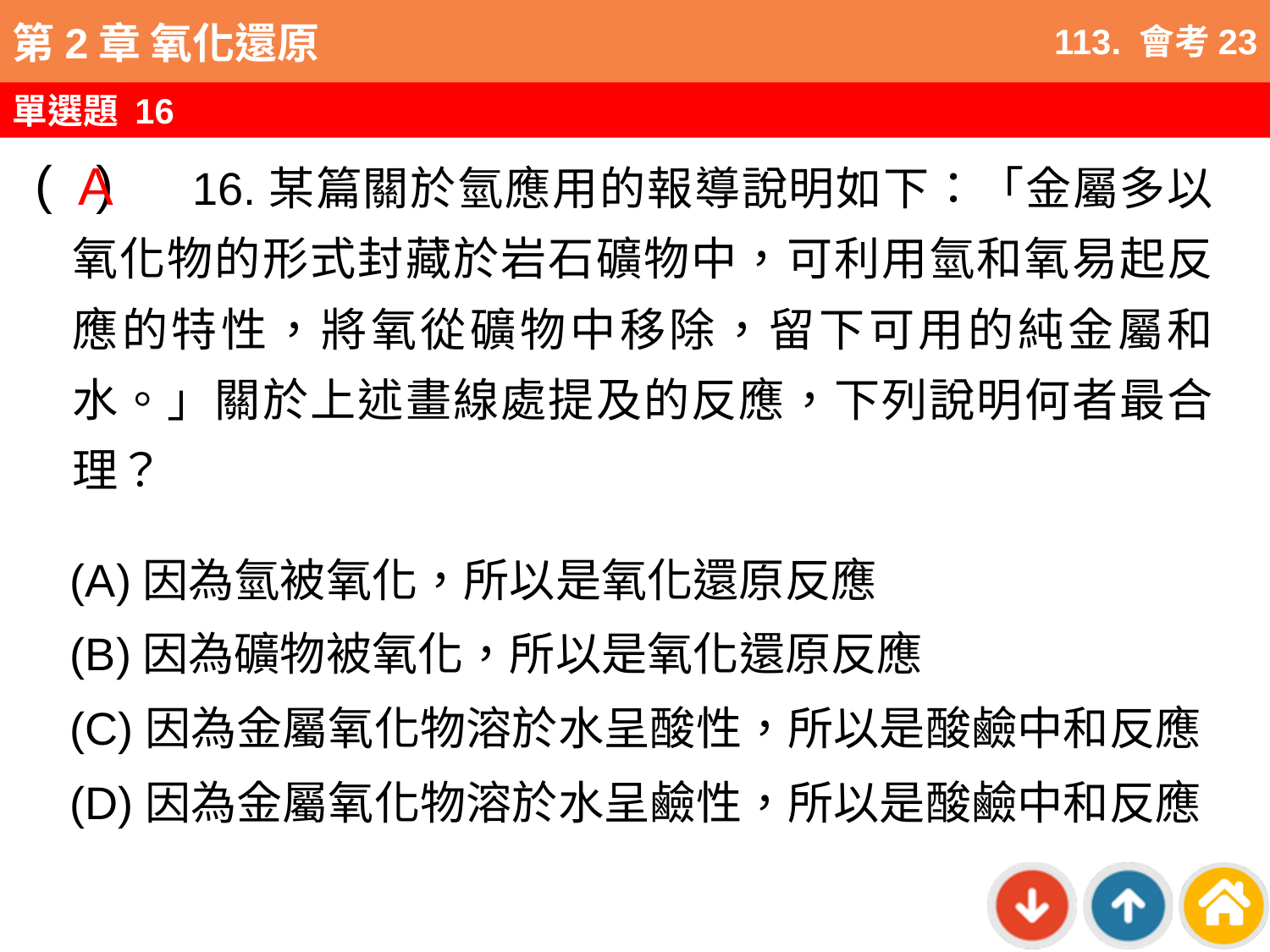

113. 會考23
單選題 16
A
(   )
16.某篇關於氫應用的報導說明如下：「金屬多以氧化物的形式封藏於岩石礦物中，可利用氫和氧易起反應的特性，將氧從礦物中移除，留下可用的純金屬和水。」關於上述畫線處提及的反應，下列說明何者最合理？
(A)因為氫被氧化，所以是氧化還原反應
(B)因為礦物被氧化，所以是氧化還原反應
(C)因為金屬氧化物溶於水呈酸性，所以是酸鹼中和反應
(D)因為金屬氧化物溶於水呈鹼性，所以是酸鹼中和反應